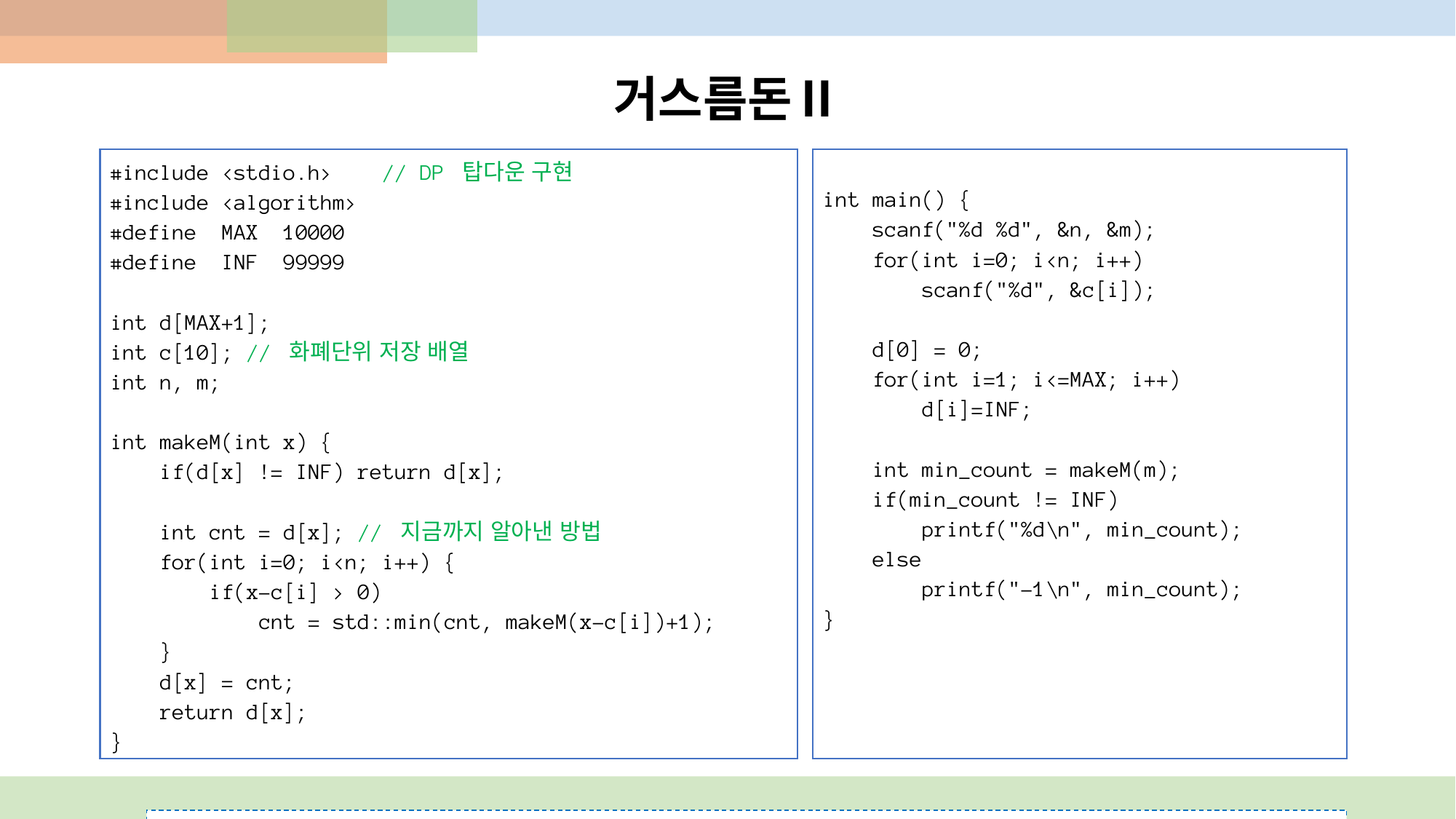

# 거스름돈Ⅱ
#include <stdio.h>    // DP 탑다운 구현
#include <algorithm>
#define  MAX  10000
#define  INF  99999

int d[MAX+1];
int c[10]; // 화폐단위 저장 배열
int n, m;

int makeM(int x) {
    if(d[x] != INF) return d[x];

    int cnt = d[x]; // 지금까지 알아낸 방법
    for(int i=0; i<n; i++) {
        if(x-c[i] > 0)
            cnt = std::min(cnt, makeM(x-c[i])+1);
    }
    d[x] = cnt;
    return d[x];
}

int main() {
    scanf("%d %d", &n, &m);
    for(int i=0; i<n; i++)
        scanf("%d", &c[i]);

    d[0] = 0;
    for(int i=1; i<=MAX; i++)
        d[i]=INF;

    int min_count = makeM(m);
    if(min_count != INF)
        printf("%d\n", min_count);
    else
        printf("-1\n", min_count);
}

?